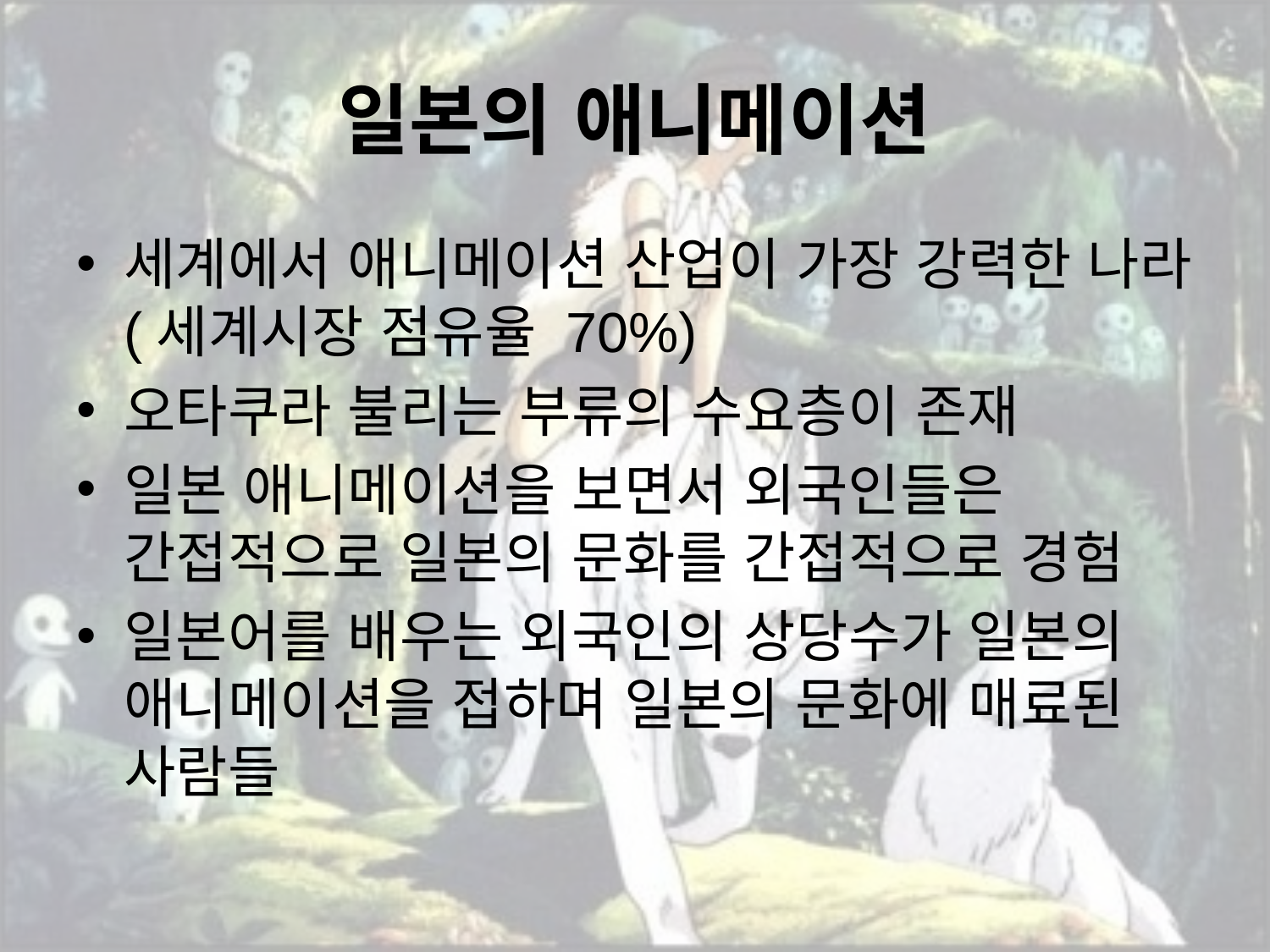

# 일본의 애니메이션
세계에서 애니메이션 산업이 가장 강력한 나라(세계시장 점유율 70%)
오타쿠라 불리는 부류의 수요층이 존재
일본 애니메이션을 보면서 외국인들은 간접적으로 일본의 문화를 간접적으로 경험
일본어를 배우는 외국인의 상당수가 일본의 애니메이션을 접하며 일본의 문화에 매료된 사람들